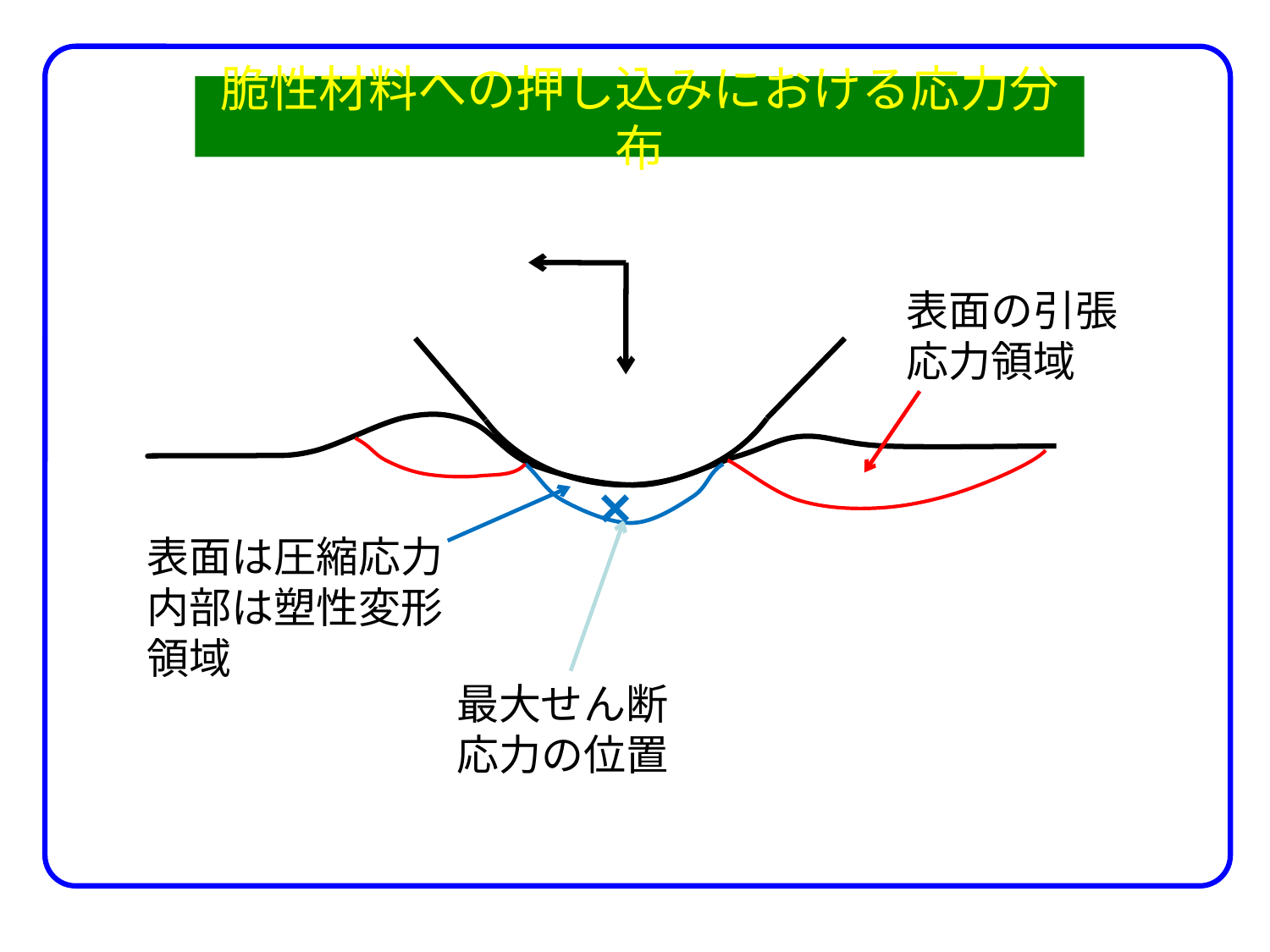

# 脆性材料への押し込みにおける応力分布

表面の引張応力領域

×
表面は圧縮応力
内部は塑性変形領域
最大せん断応力の位置